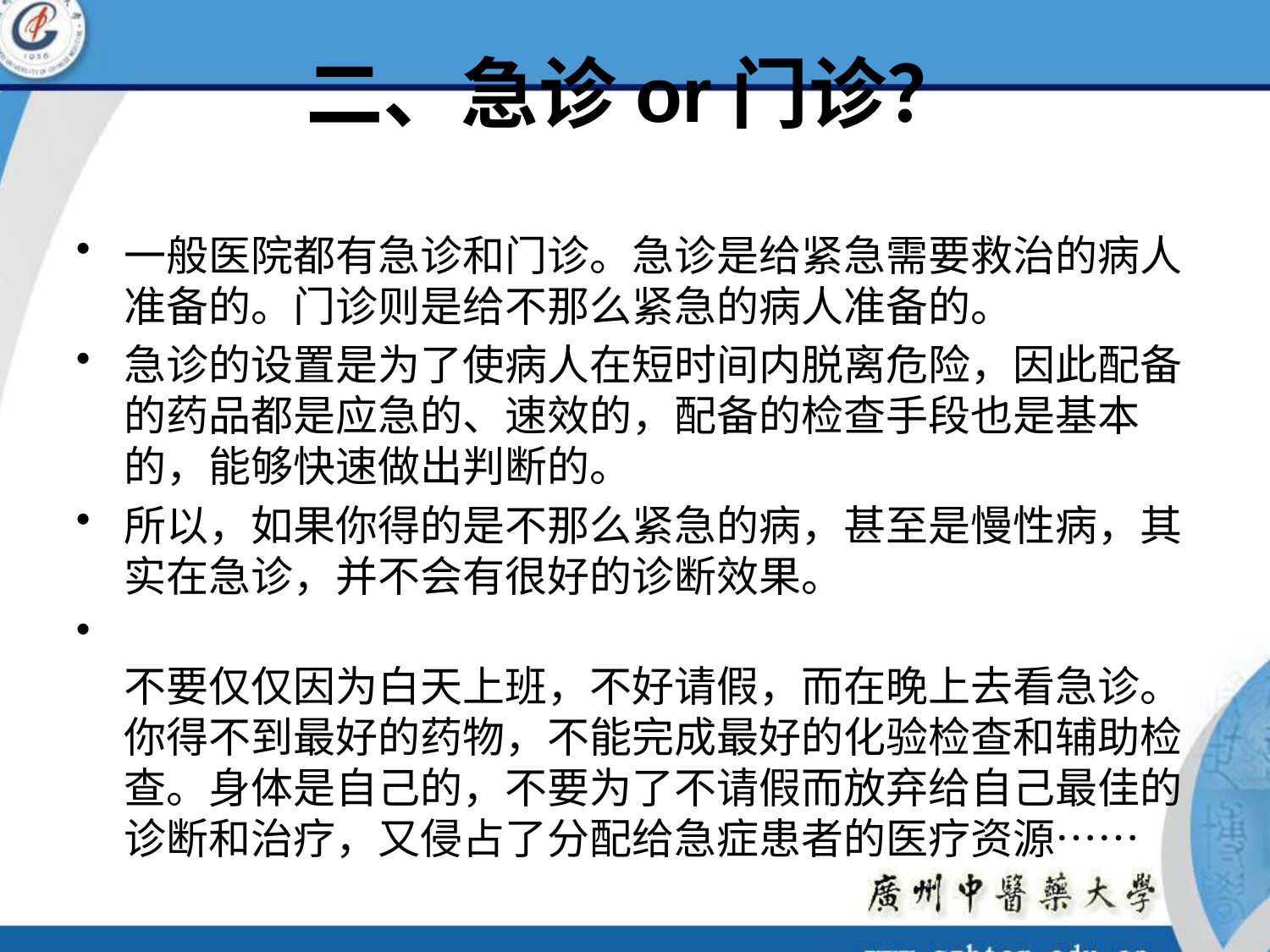

# 二、急诊or门诊？
一般医院都有急诊和门诊。急诊是给紧急需要救治的病人准备的。门诊则是给不那么紧急的病人准备的。
急诊的设置是为了使病人在短时间内脱离危险，因此配备的药品都是应急的、速效的，配备的检查手段也是基本的，能够快速做出判断的。
所以，如果你得的是不那么紧急的病，甚至是慢性病，其实在急诊，并不会有很好的诊断效果。
不要仅仅因为白天上班，不好请假，而在晚上去看急诊。你得不到最好的药物，不能完成最好的化验检查和辅助检查。身体是自己的，不要为了不请假而放弃给自己最佳的诊断和治疗，又侵占了分配给急症患者的医疗资源……